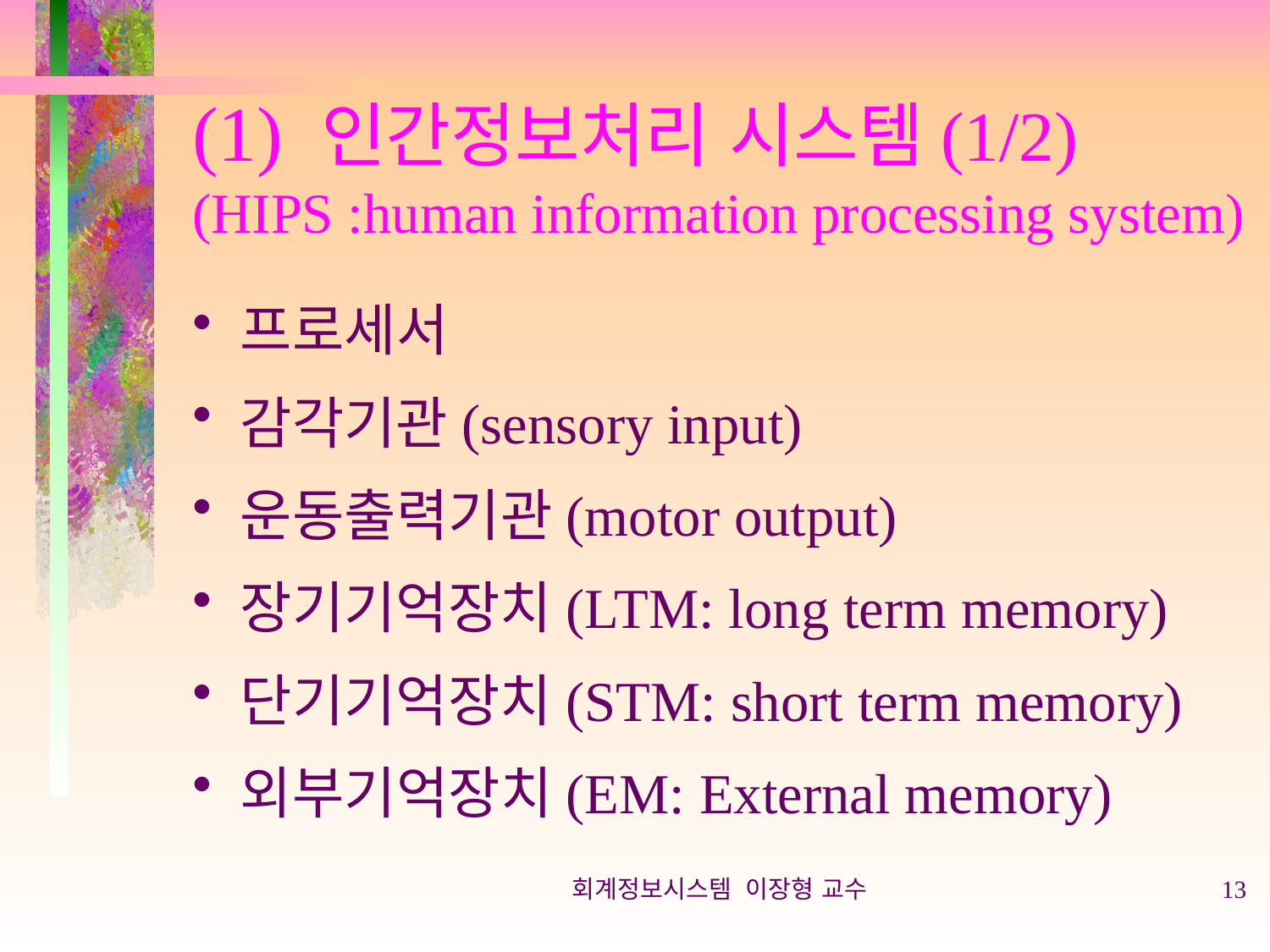

# (1) 인간정보처리 시스템(1/2) (HIPS :human information processing system)
프로세서
감각기관(sensory input)
운동출력기관(motor output)
장기기억장치(LTM: long term memory)
단기기억장치(STM: short term memory)
외부기억장치(EM: External memory)
회계정보시스템  이장형 교수
13